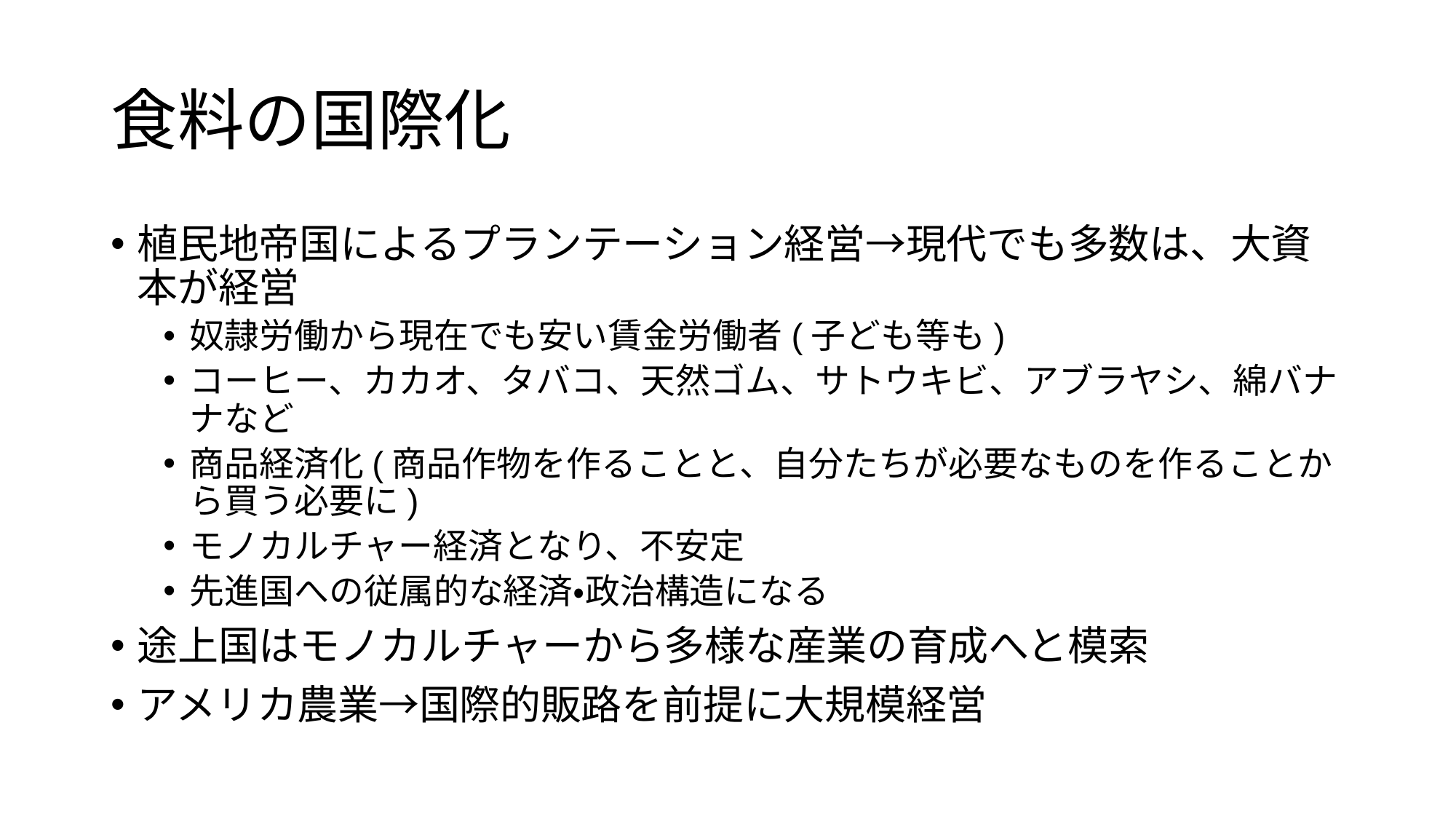

# 食料の国際化
植民地帝国によるプランテーション経営→現代でも多数は、大資本が経営
奴隷労働から現在でも安い賃金労働者(子ども等も)
コーヒー、カカオ、タバコ、天然ゴム、サトウキビ、アブラヤシ、綿バナナなど
商品経済化(商品作物を作ることと、自分たちが必要なものを作ることから買う必要に)
モノカルチャー経済となり、不安定
先進国への従属的な経済・政治構造になる
途上国はモノカルチャーから多様な産業の育成へと模索
アメリカ農業→国際的販路を前提に大規模経営